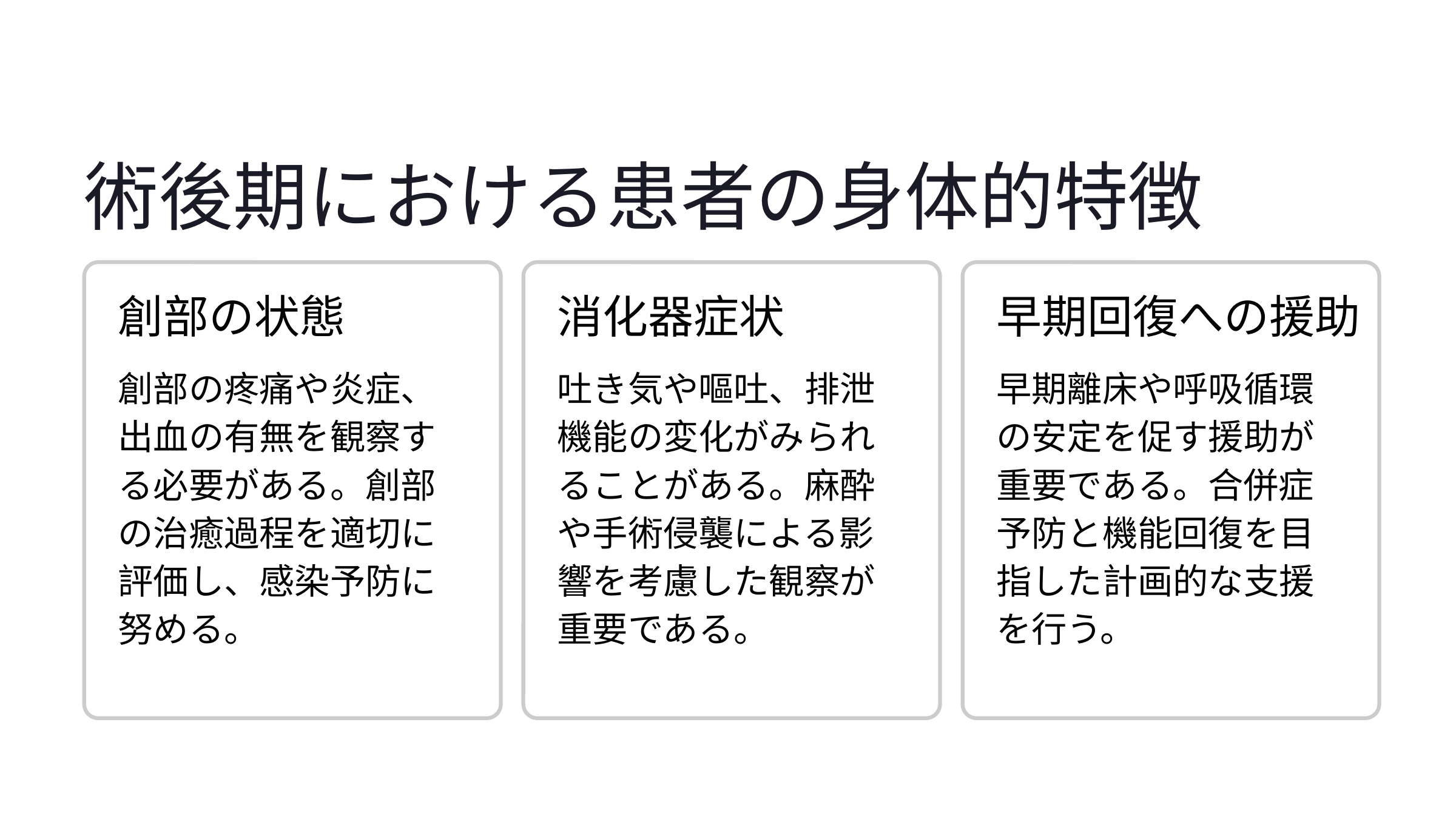

術後期における患者の身体的特徴

創部の状態
消化器症状
早期回復への援助
創部の疼痛や炎症、出血の有無を観察する必要がある。創部の治癒過程を適切に評価し、感染予防に努める。
吐き気や嘔吐、排泄機能の変化がみられることがある。麻酔や手術侵襲による影響を考慮した観察が重要である。
早期離床や呼吸循環の安定を促す援助が重要である。合併症予防と機能回復を目指した計画的な支援を行う。